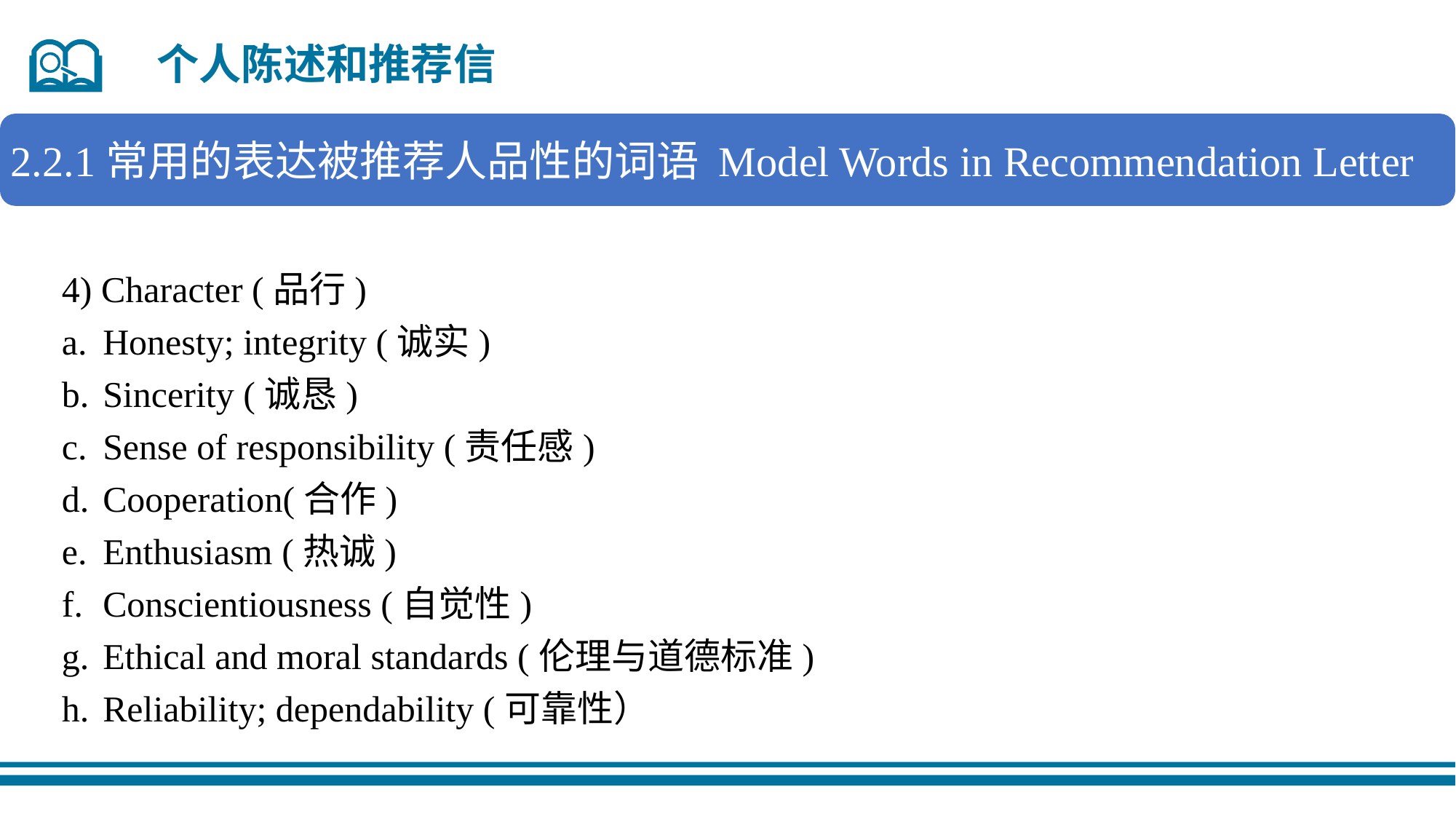

个人陈述和推荐信

2.2.1常用的表达被推荐人品性的词语 Model Words in Recommendation Letter
4) Character (品行)
Honesty; integrity (诚实)
Sincerity (诚恳)
Sense of responsibility (责任感)
Cooperation(合作)
Enthusiasm (热诚)
Conscientiousness (自觉性)
Ethical and moral standards (伦理与道德标准)
Reliability; dependability (可靠性）